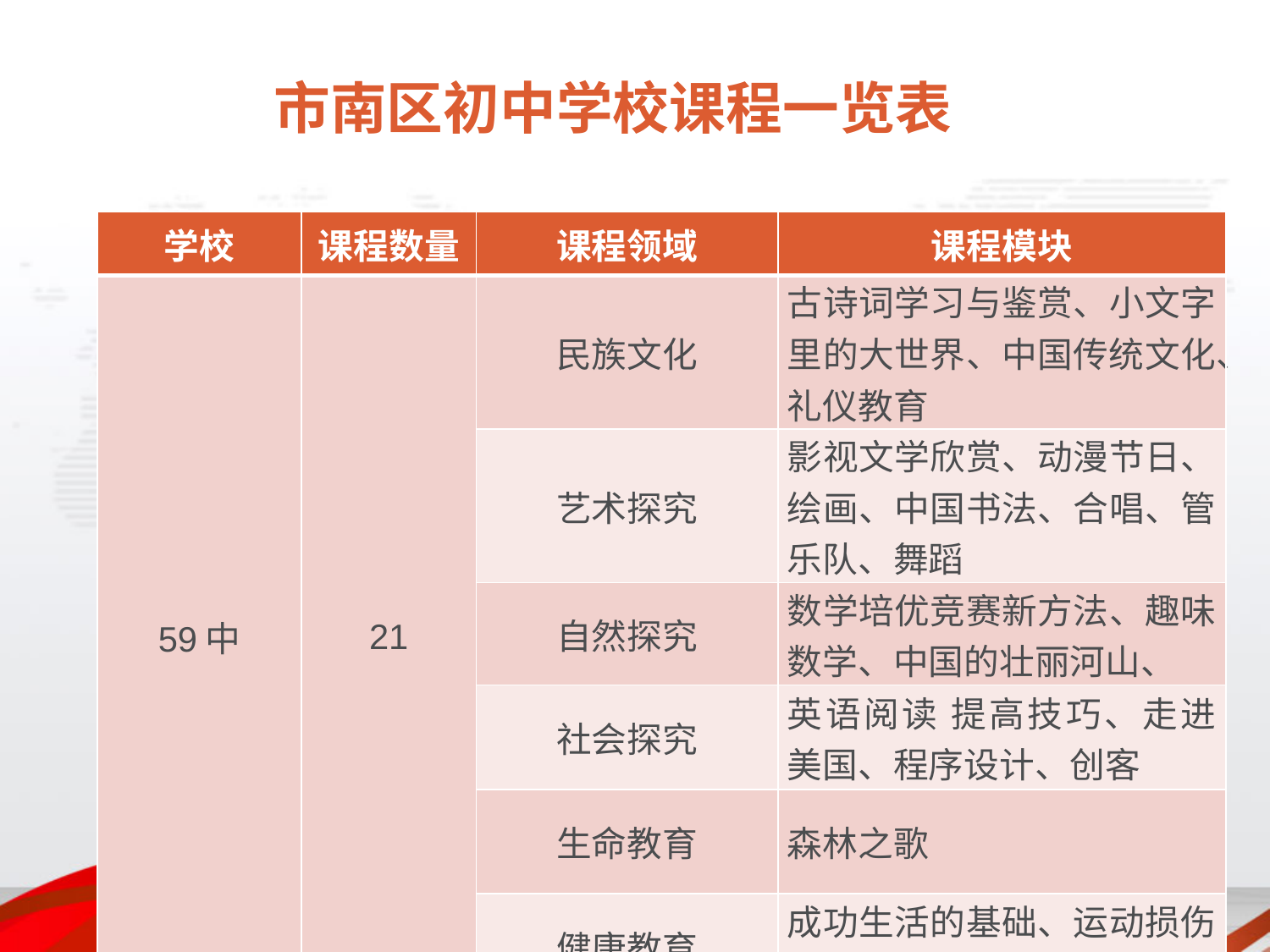

# 市南区初中学校课程一览表
| 学校 | 课程数量 | 课程领域 | 课程模块 |
| --- | --- | --- | --- |
| 59中 | 21 | 民族文化 | 古诗词学习与鉴赏、小文字里的大世界、中国传统文化、礼仪教育 |
|  |  | 艺术探究 | 影视文学欣赏、动漫节日、绘画、中国书法、合唱、管乐队、舞蹈 |
|  |  | 自然探究 | 数学培优竞赛新方法、趣味数学、中国的壮丽河山、 |
|  |  | 社会探究 | 英语阅读 提高技巧、走进美国、程序设计、创客 |
|  |  | 生命教育 | 森林之歌 |
|  |  | 健康教育 | 成功生活的基础、运动损伤与预防 |